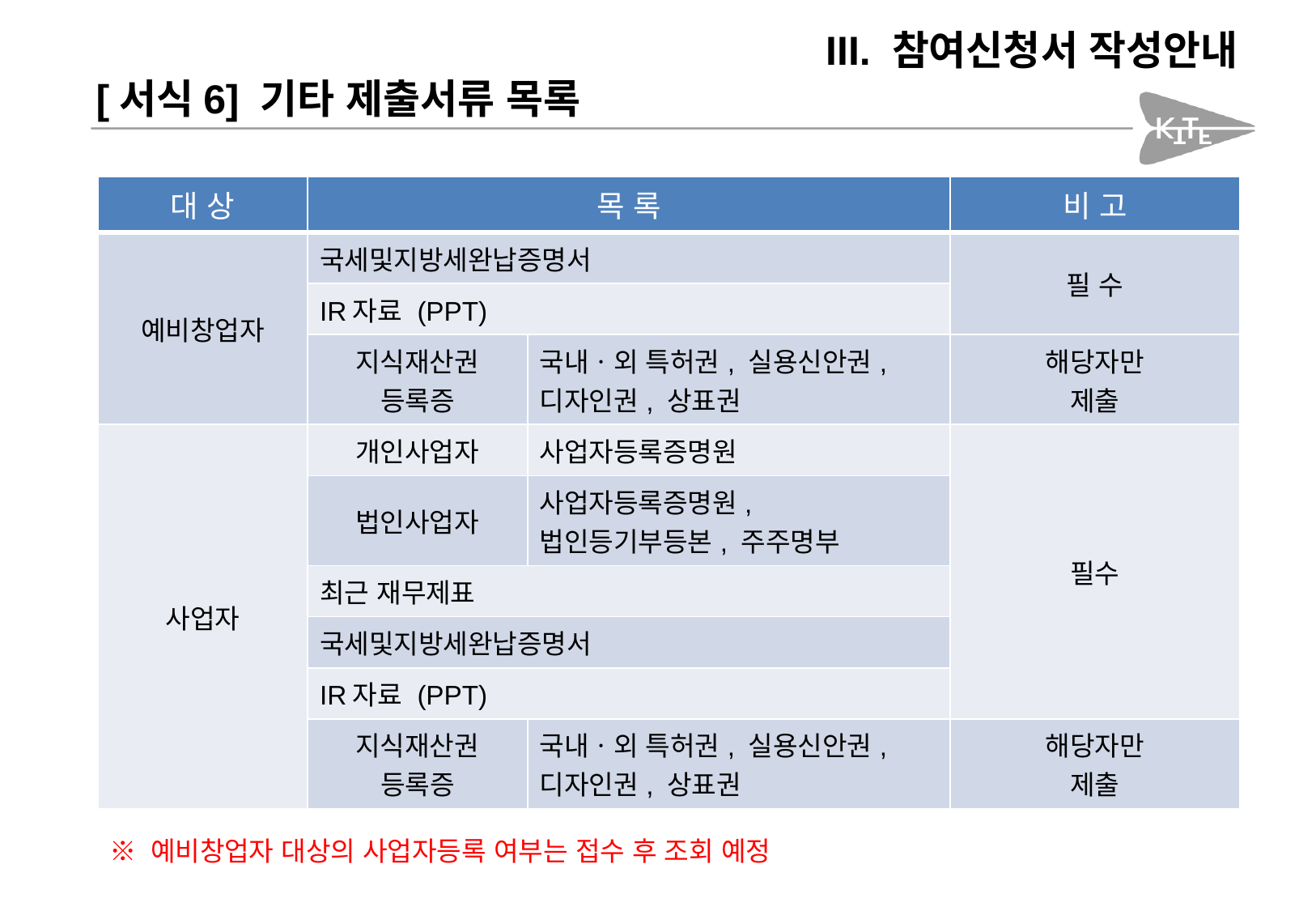

III. 참여신청서 작성안내
[서식6] 기타 제출서류 목록
| 대 상 | 목 록 |  | 비 고 |
| --- | --- | --- | --- |
| 예비창업자 | 국세및지방세완납증명서 |  | 필 수 |
|  | IR자료 (PPT) |  |  |
|  | 지식재산권 등록증 | 국내ㆍ외 특허권, 실용신안권, 디자인권, 상표권 | 해당자만 제출 |
| 사업자 | 개인사업자 | 사업자등록증명원 | 필수 |
|  | 법인사업자 | 사업자등록증명원, 법인등기부등본, 주주명부 |  |
|  | 최근 재무제표 |  |  |
|  | 국세및지방세완납증명서 |  |  |
|  | IR자료 (PPT) |  |  |
|  | 지식재산권 등록증 | 국내ㆍ외 특허권, 실용신안권, 디자인권, 상표권 | 해당자만 제출 |
※ 예비창업자 대상의 사업자등록 여부는 접수 후 조회 예정